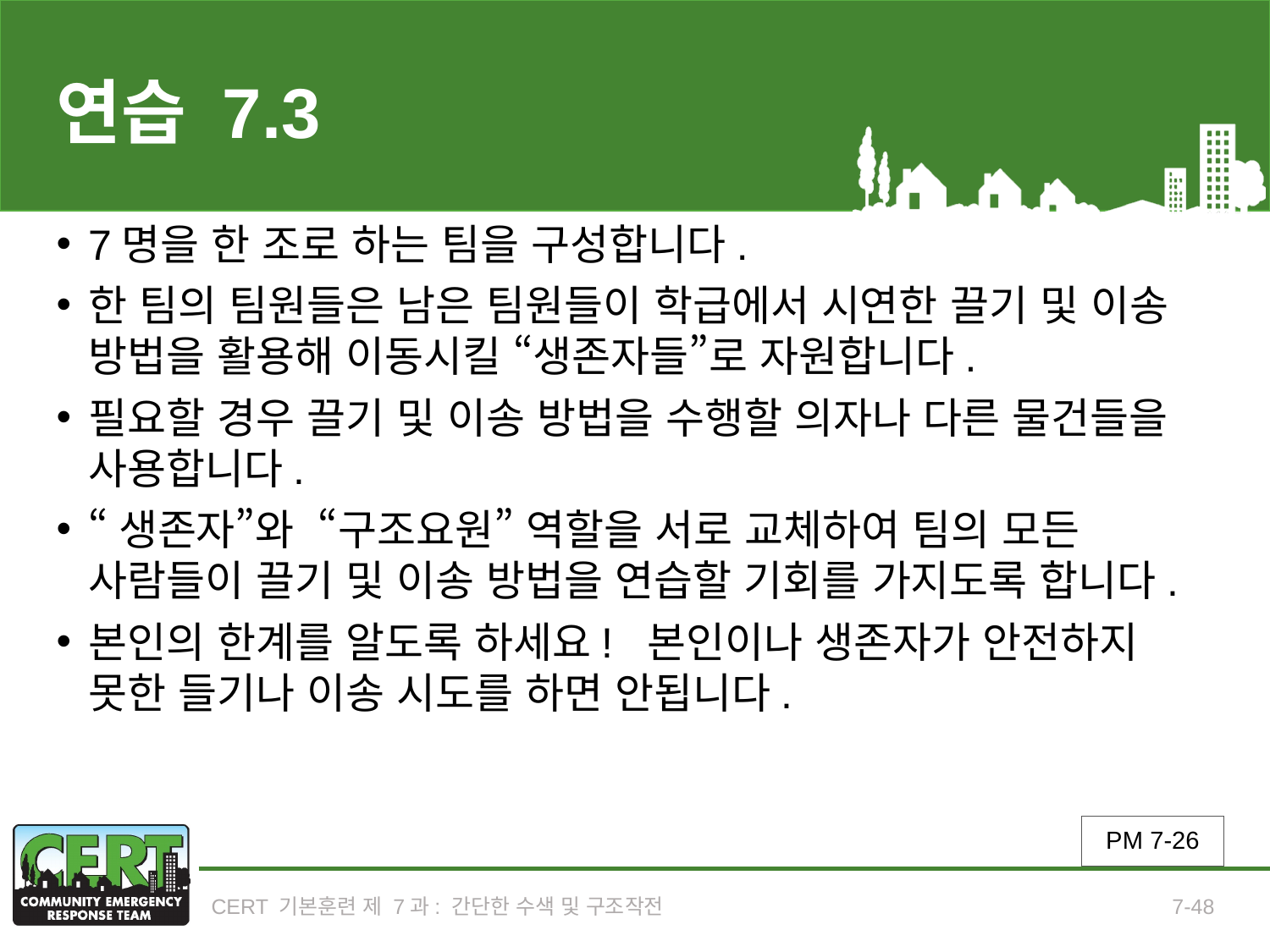

# 연습 7.3
7명을 한 조로 하는 팀을 구성합니다.
한 팀의 팀원들은 남은 팀원들이 학급에서 시연한 끌기 및 이송 방법을 활용해 이동시킬 “생존자들”로 자원합니다.
필요할 경우 끌기 및 이송 방법을 수행할 의자나 다른 물건들을 사용합니다.
“생존자”와  “구조요원” 역할을 서로 교체하여 팀의 모든 사람들이 끌기 및 이송 방법을 연습할 기회를 가지도록 합니다.
본인의 한계를 알도록 하세요!  본인이나 생존자가 안전하지 못한 들기나 이송 시도를 하면 안됩니다.
PM 7-26
CERT 기본훈련 제 7과: 간단한 수색 및 구조작전
7-48